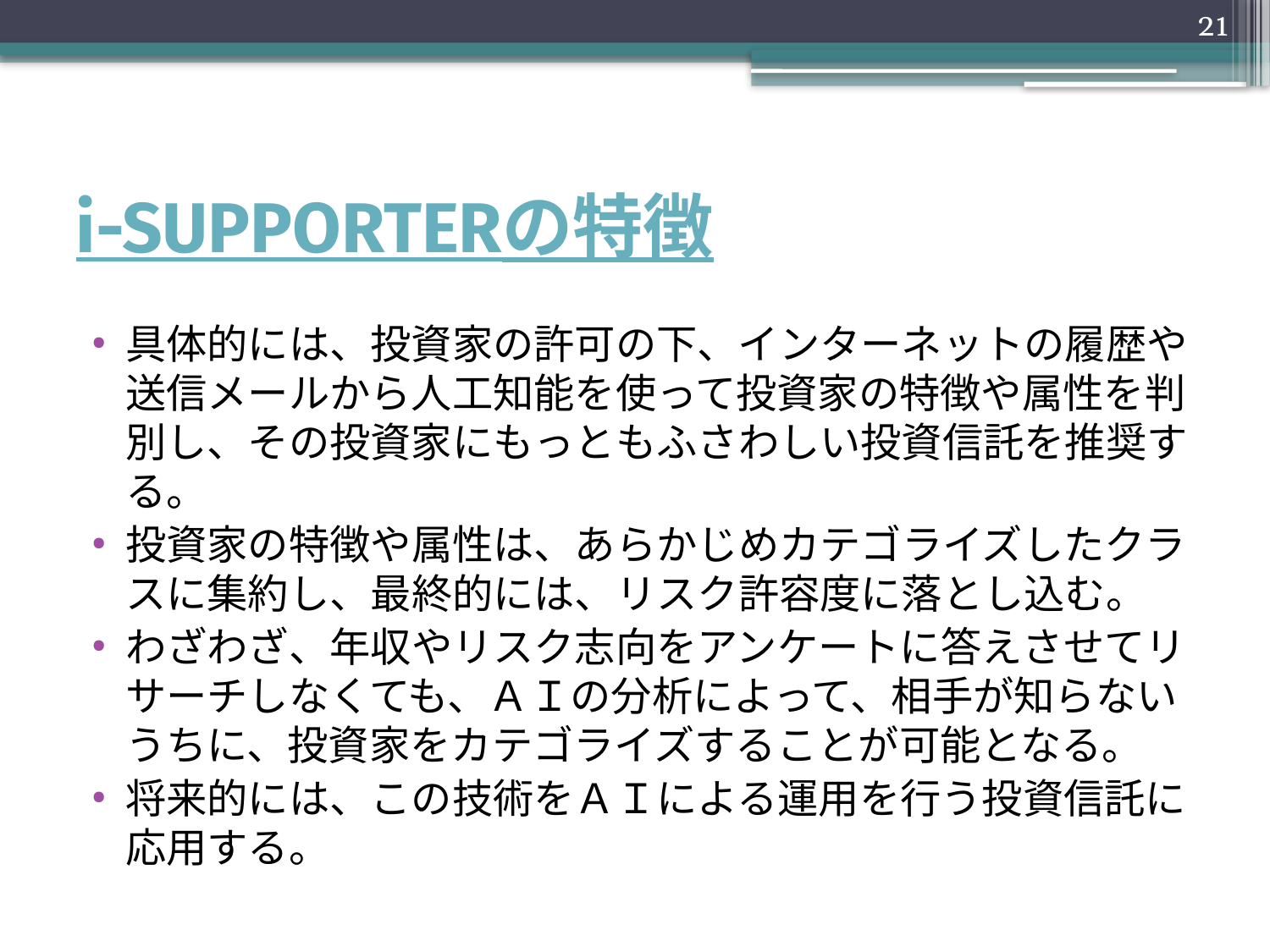

21
# i-SUPPORTERの特徴
具体的には、投資家の許可の下、インターネットの履歴や送信メールから人工知能を使って投資家の特徴や属性を判別し、その投資家にもっともふさわしい投資信託を推奨する。
投資家の特徴や属性は、あらかじめカテゴライズしたクラスに集約し、最終的には、リスク許容度に落とし込む。
わざわざ、年収やリスク志向をアンケートに答えさせてリサーチしなくても、ＡＩの分析によって、相手が知らないうちに、投資家をカテゴライズすることが可能となる。
将来的には、この技術をＡＩによる運用を行う投資信託に応用する。